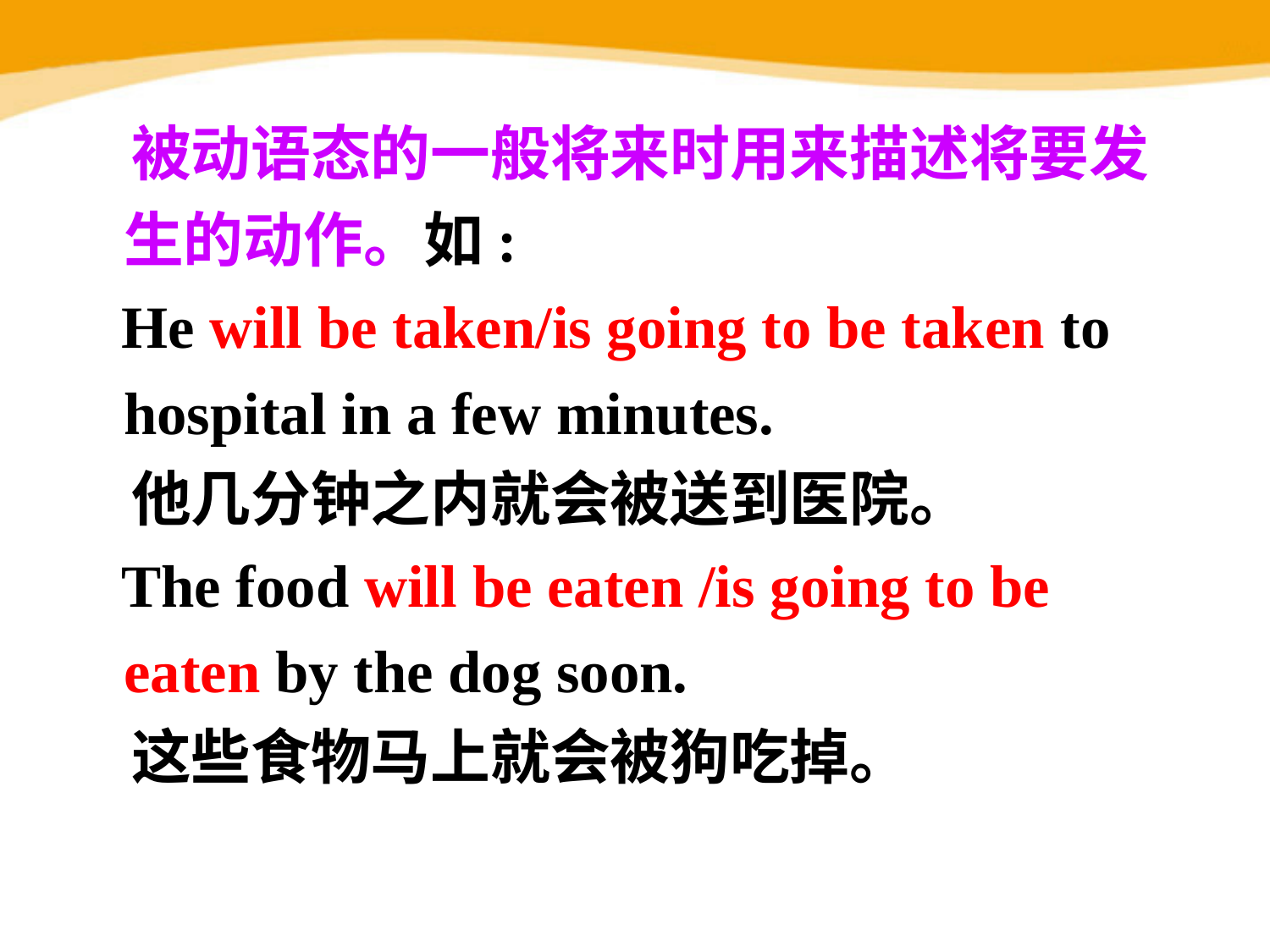

被动语态的一般将来时用来描述将要发生的动作。如:
   He will be taken/is going to be taken to hospital in a few minutes.
   他几分钟之内就会被送到医院。
   The food will be eaten /is going to be eaten by the dog soon.
   这些食物马上就会被狗吃掉。